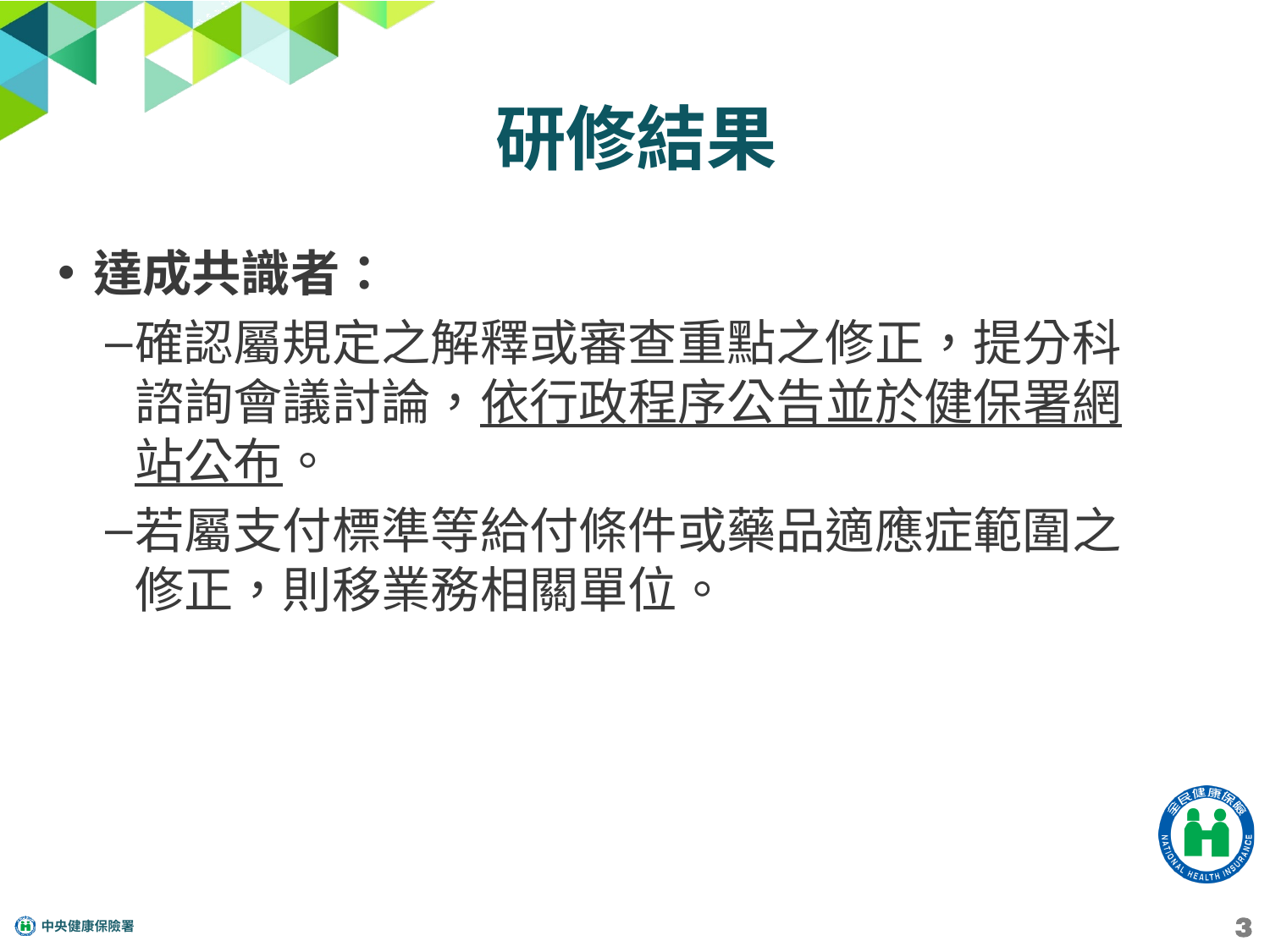

# 研修結果
達成共識者：
確認屬規定之解釋或審查重點之修正，提分科諮詢會議討論，依行政程序公告並於健保署網站公布。
若屬支付標準等給付條件或藥品適應症範圍之修正，則移業務相關單位。

3